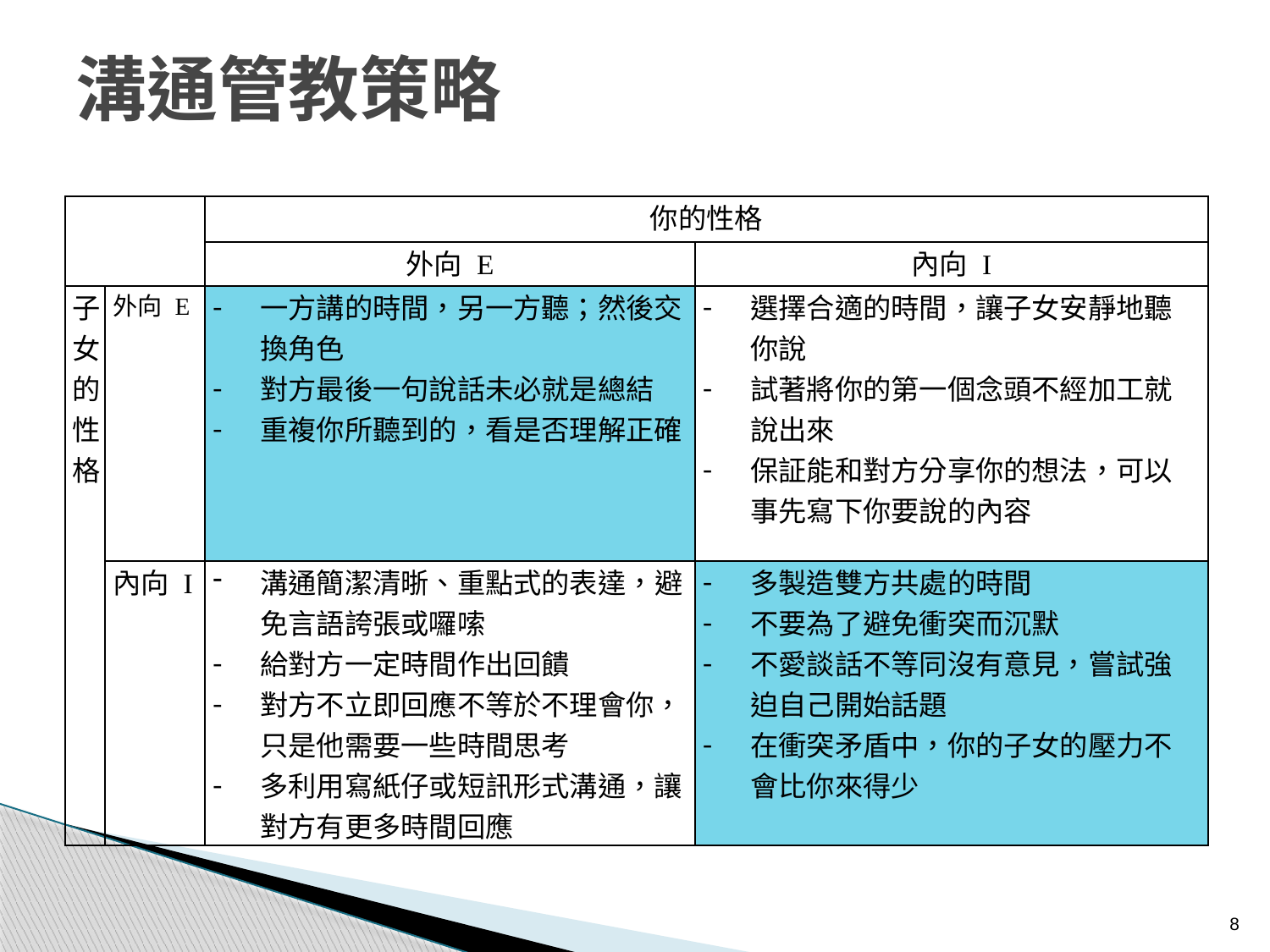

# 溝通管教策略
|  |  | 你的性格 |  |
| --- | --- | --- | --- |
|  |  | 外向 E | 內向 I |
| 子女的性格 | 外向 E | 一方講的時間，另一方聽；然後交換角色 對方最後一句說話未必就是總結 重複你所聽到的，看是否理解正確 | 選擇合適的時間，讓子女安靜地聽你說 試著將你的第一個念頭不經加工就說出來 保証能和對方分享你的想法，可以事先寫下你要說的內容 |
|  | 內向 I | 溝通簡潔清晣、重點式的表達，避免言語誇張或囉嗦 給對方一定時間作出回饋 對方不立即回應不等於不理會你，只是他需要一些時間思考 多利用寫紙仔或短訊形式溝通，讓對方有更多時間回應 | 多製造雙方共處的時間 不要為了避免衝突而沉默 不愛談話不等同沒有意見，嘗試強迫自己開始話題 在衝突矛盾中，你的子女的壓力不會比你來得少 |
8